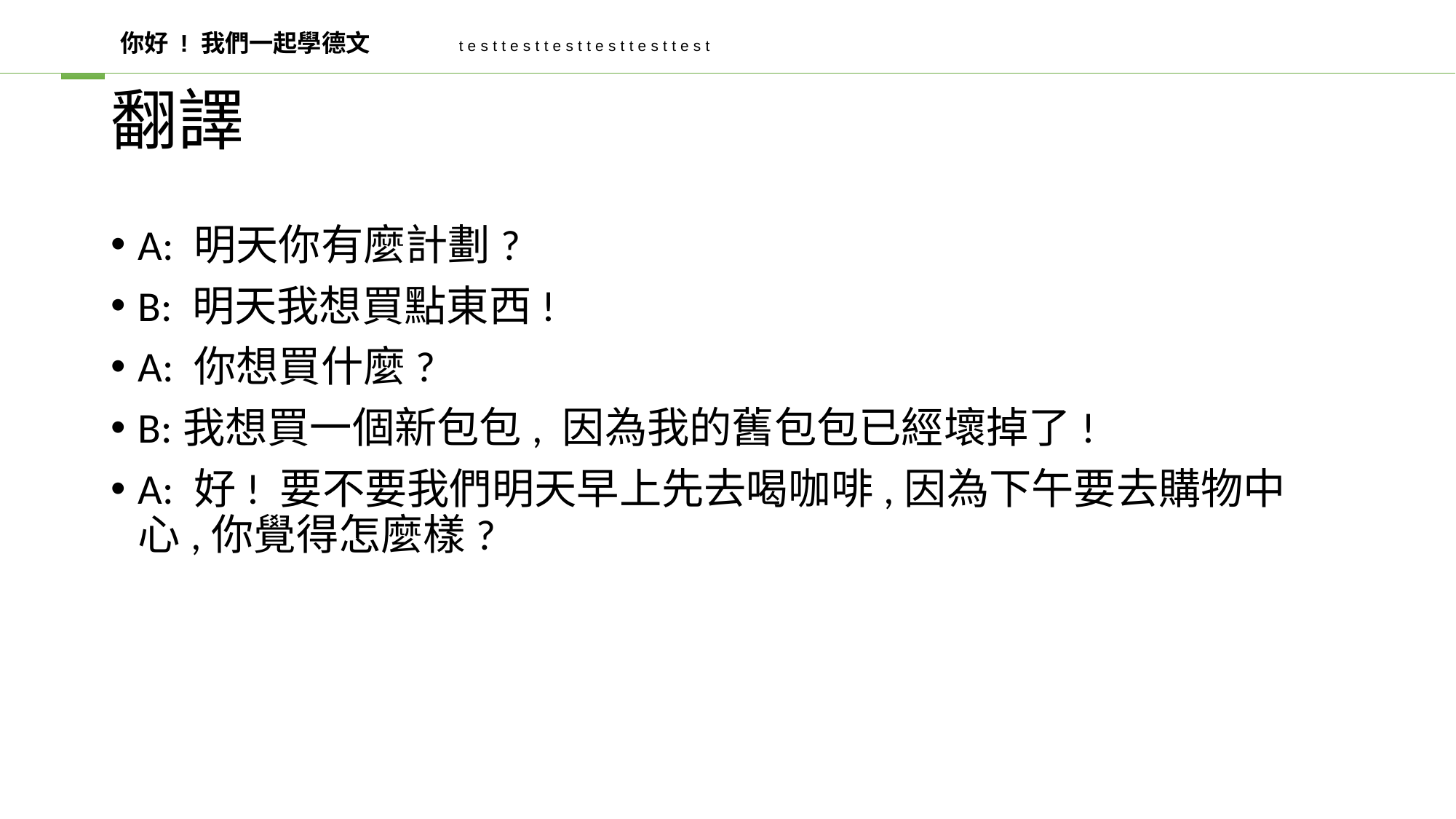

你好 ! 我們一起學德文
testtesttesttesttesttest

# 翻譯
A: 明天你有麼計劃?
B: 明天我想買點東西!
A: 你想買什麼?
B:我想買一個新包包, 因為我的舊包包已經壞掉了!
A: 好! 要不要我們明天早上先去喝咖啡,因為下午要去購物中心,你覺得怎麼樣?